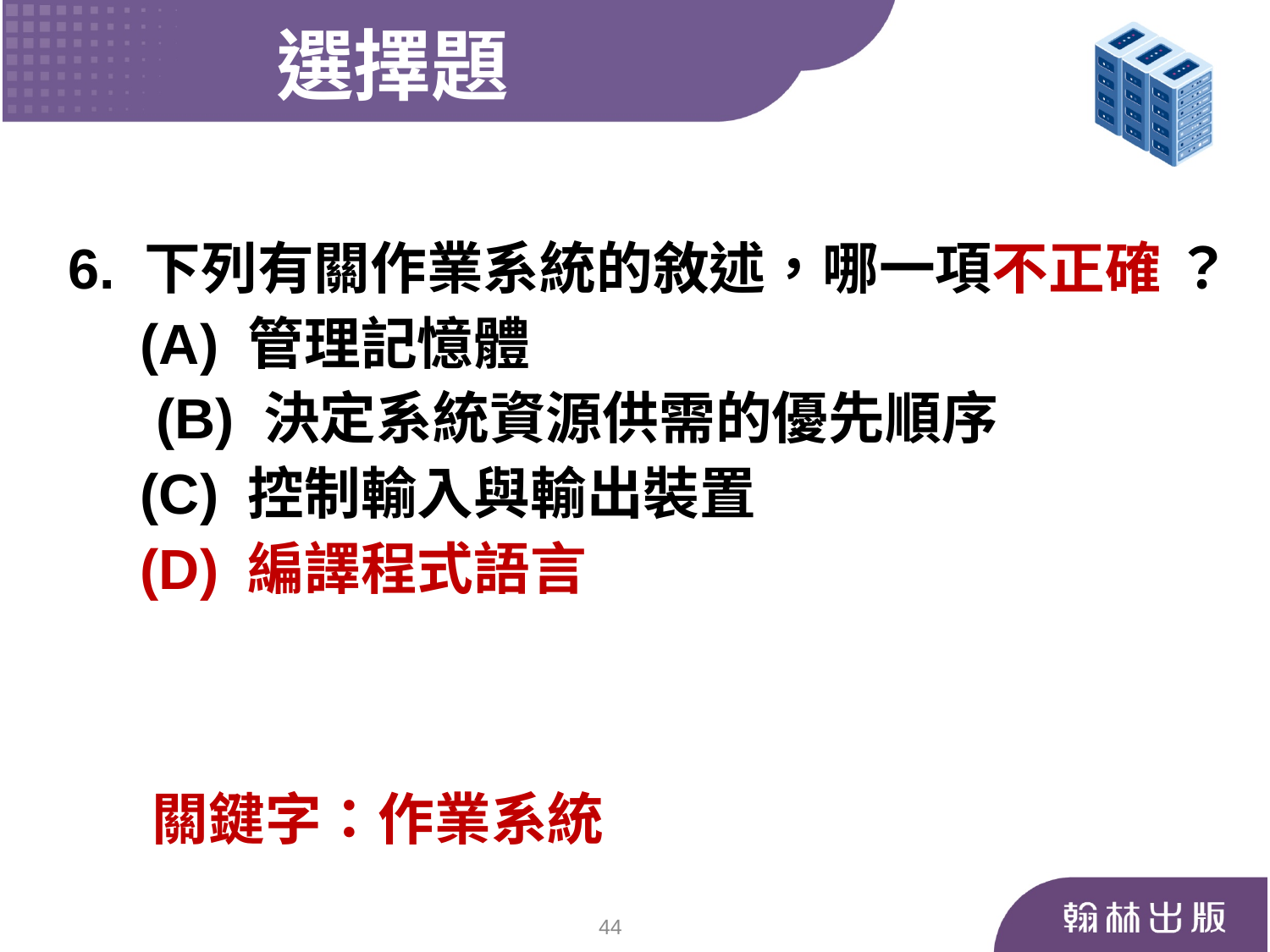

選擇題
6. 下列有關作業系統的敘述，哪一項不正確 ？
	   (A) 管理記憶體
	    (B) 決定系統資源供需的優先順序
	   (C) 控制輸入與輸出裝置
	   (D) 編譯程式語言

關鍵字：作業系統

44